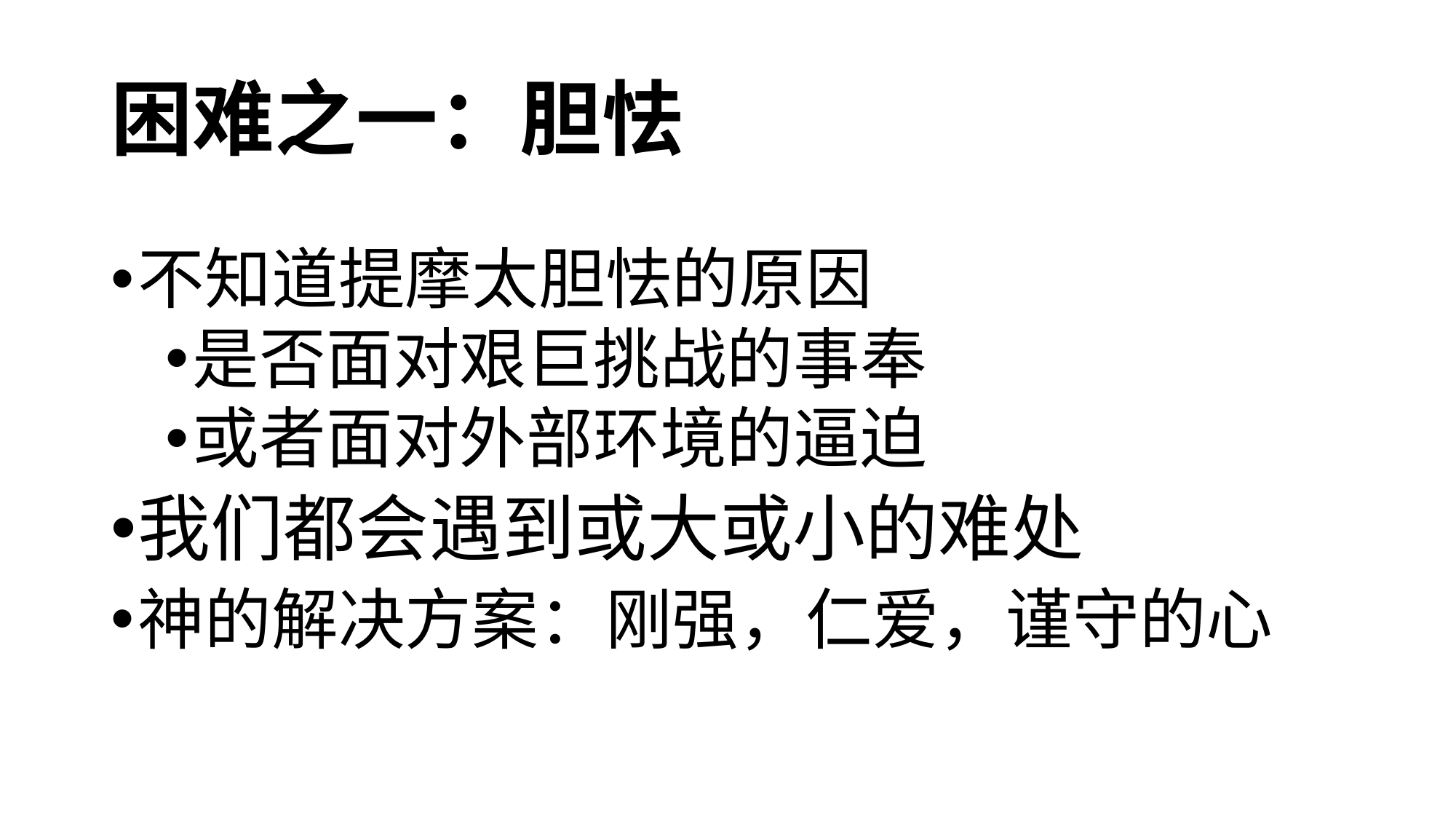

# 困难之一：胆怯
不知道提摩太胆怯的原因
是否面对艰巨挑战的事奉
或者面对外部环境的逼迫
我们都会遇到或大或小的难处
神的解决方案：刚强，仁爱，谨守的心